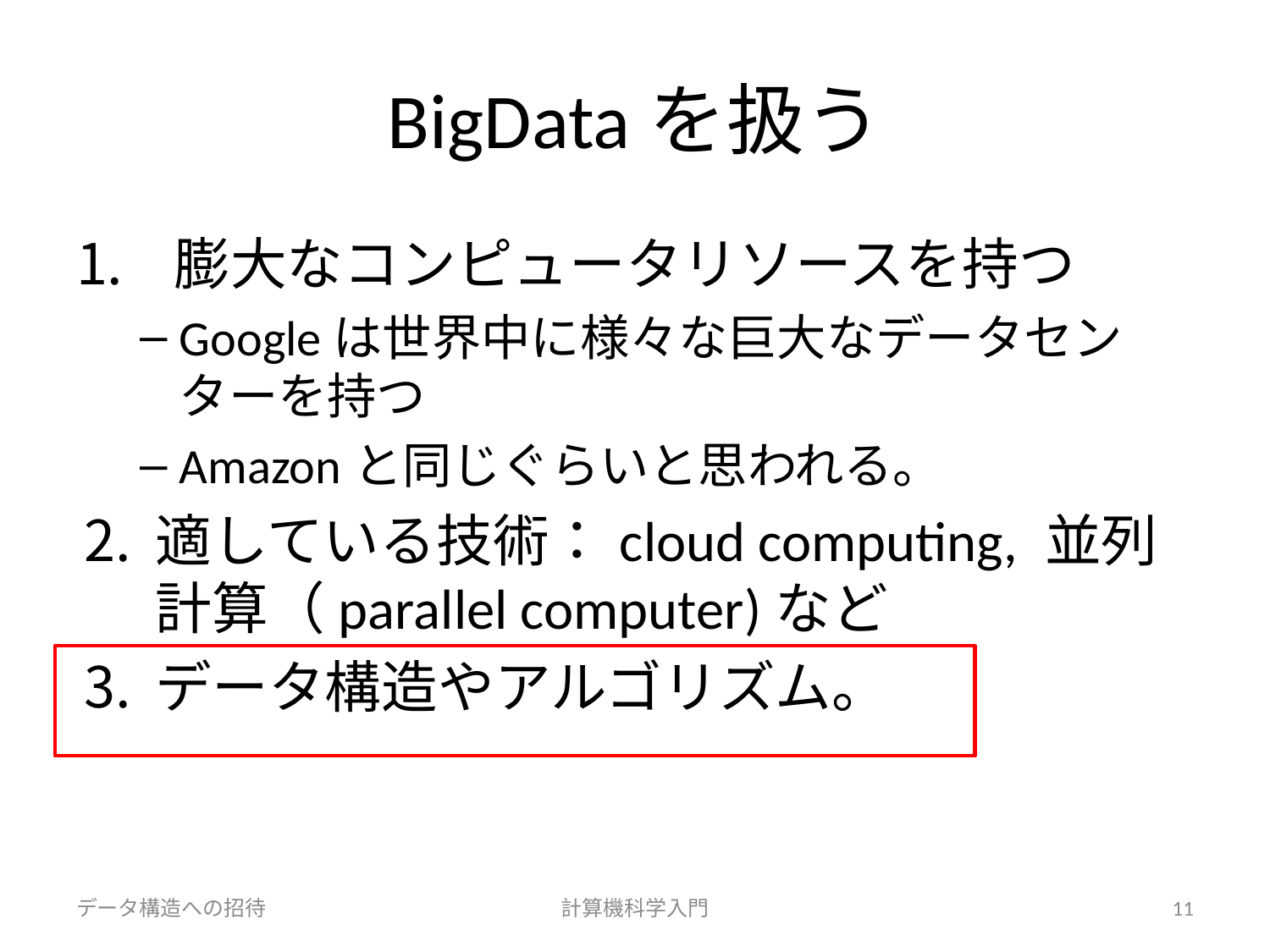

# BigDataを扱う
 膨大なコンピュータリソースを持つ
Googleは世界中に様々な巨大なデータセンターを持つ
Amazonと同じぐらいと思われる。
適している技術：cloud computing, 並列計算（parallel computer)など
データ構造やアルゴリズム。

データ構造への招待
計算機科学入門
11